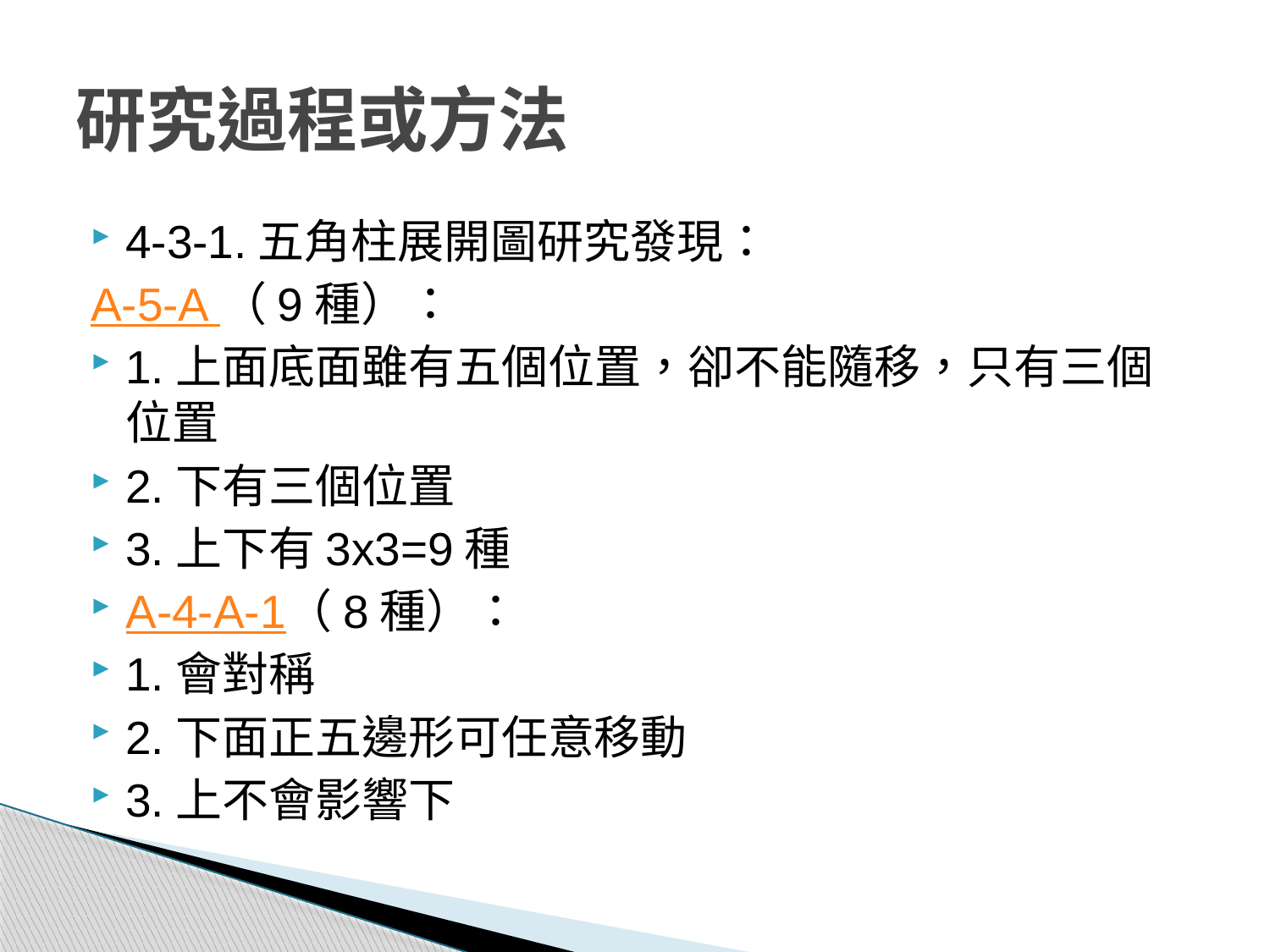

# 研究過程或方法
4-3-1.五角柱展開圖研究發現：
A-5-A （9種）：
1.上面底面雖有五個位置，卻不能隨移，只有三個位置
2.下有三個位置
3.上下有3x3=9種
A-4-A-1（8種）：
1.會對稱
2.下面正五邊形可任意移動
3.上不會影響下